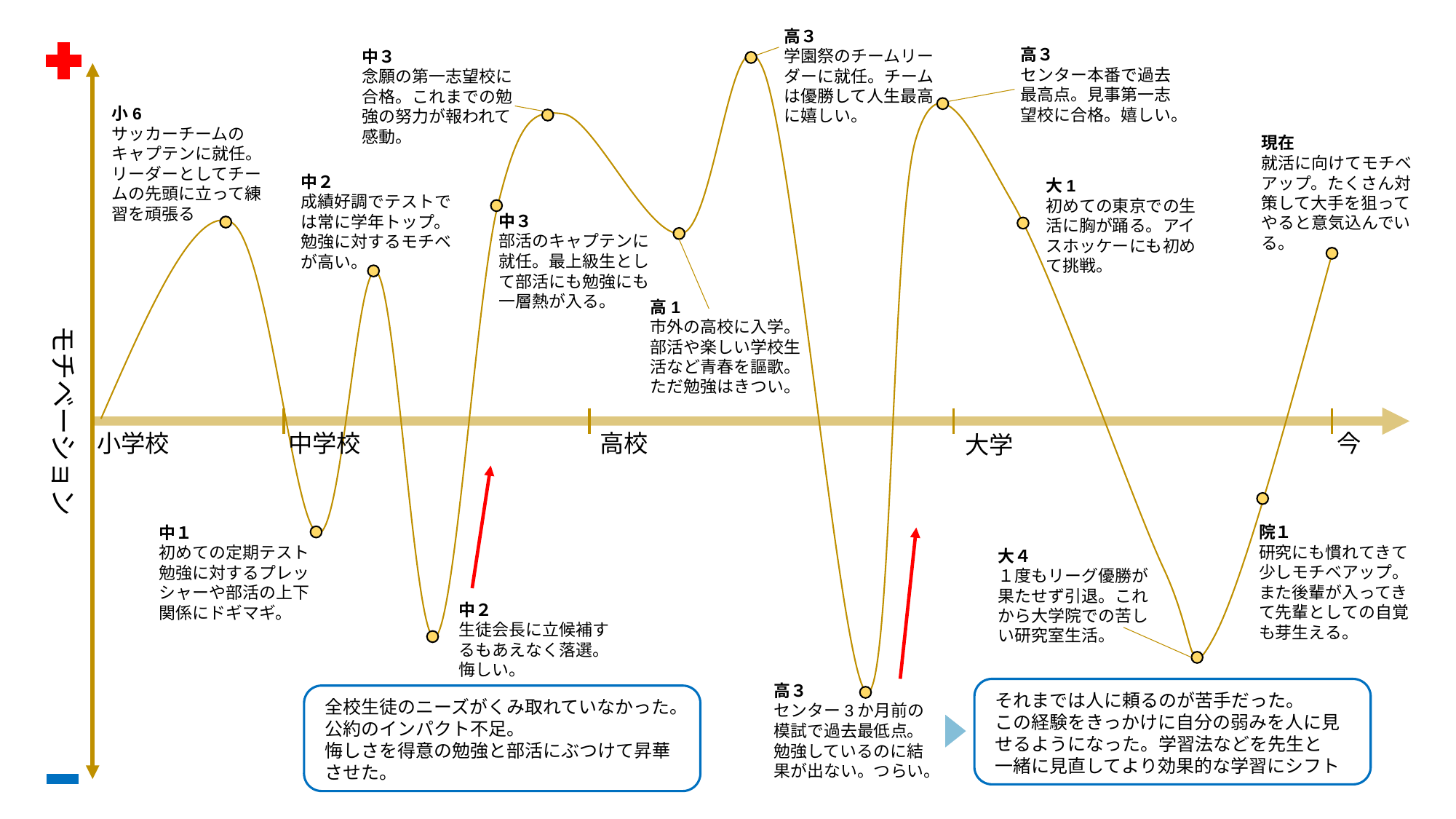

高３
学園祭のチームリーダーに就任。チームは優勝して人生最高に嬉しい。

高３
センター本番で過去最高点。見事第一志望校に合格。嬉しい。
中３
念願の第一志望校に合格。これまでの勉強の努力が報われて感動。

小6
サッカーチームのキャプテンに就任。リーダーとしてチームの先頭に立って練習を頑張る

現在
就活に向けてモチベアップ。たくさん対策して大手を狙ってやると意気込んでいる。
中２
成績好調でテストでは常に学年トップ。勉強に対するモチベが高い。
大1
初めての東京での生活に胸が踊る。アイスホッケーにも初めて挑戦。

中３
部活のキャプテンに就任。最上級生として部活にも勉強にも一層熱が入る。

高1
市外の高校に入学。部活や楽しい学校生活など青春を謳歌。ただ勉強はきつい。
モチベーション
小学校
中学校
高校
今
大学

院１
研究にも慣れてきて少しモチベアップ。また後輩が入ってきて先輩としての自覚も芽生える。
中１
初めての定期テスト勉強に対するプレッシャーや部活の上下関係にドギマギ。

大４
１度もリーグ優勝が果たせず引退。これから大学院での苦しい研究室生活。
中２
生徒会長に立候補するもあえなく落選。悔しい。

高３
センター3か月前の模試で過去最低点。勉強しているのに結果が出ない。つらい。

それまでは人に頼るのが苦手だった。
この経験をきっかけに自分の弱みを人に見せるようになった。学習法などを先生と
一緒に見直してより効果的な学習にシフト

全校生徒のニーズがくみ取れていなかった。公約のインパクト不足。
悔しさを得意の勉強と部活にぶつけて昇華させた。